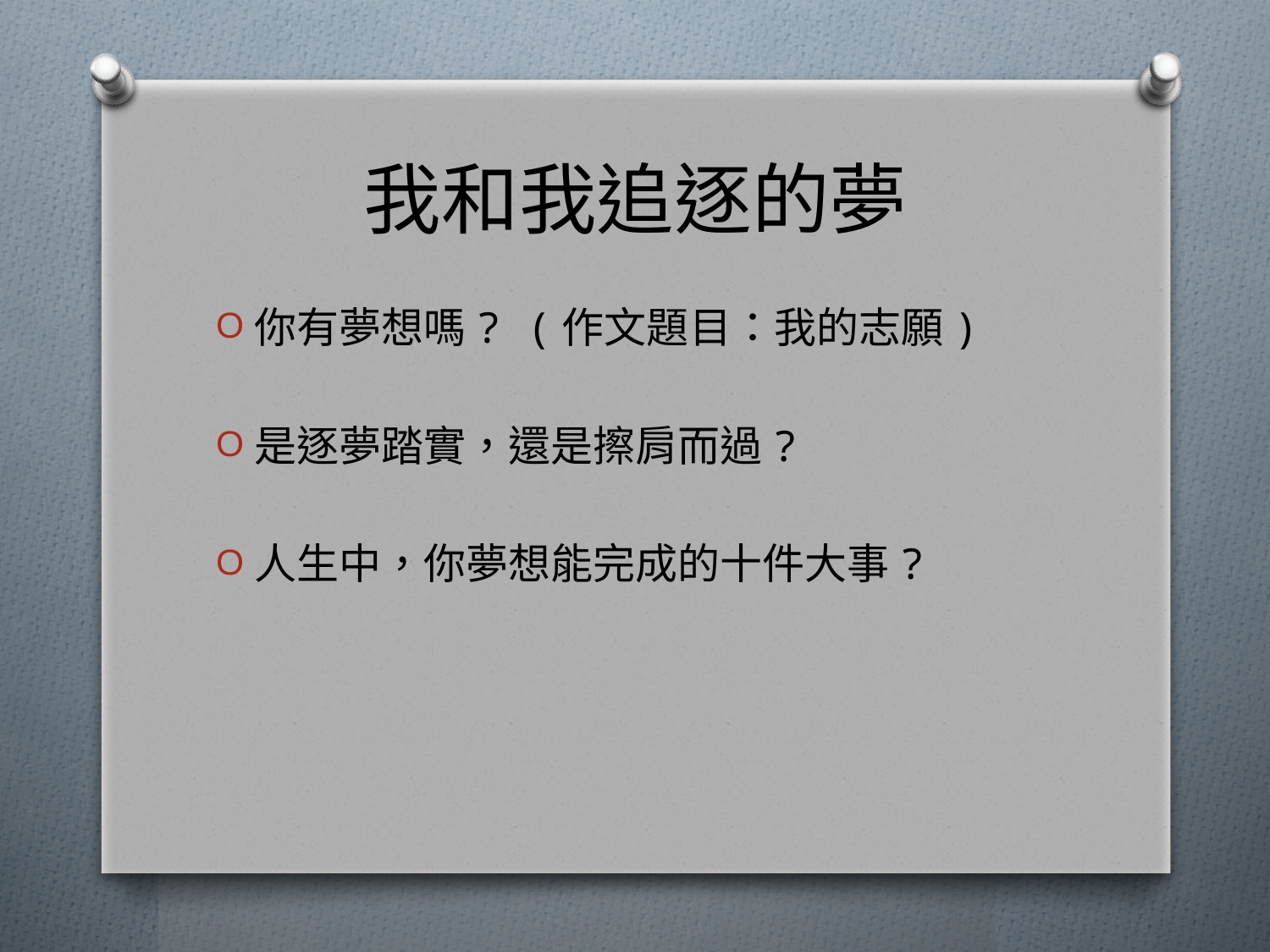

# 我和我追逐的夢
你有夢想嗎? (作文題目：我的志願)

是逐夢踏實，還是擦肩而過?

人生中，你夢想能完成的十件大事?